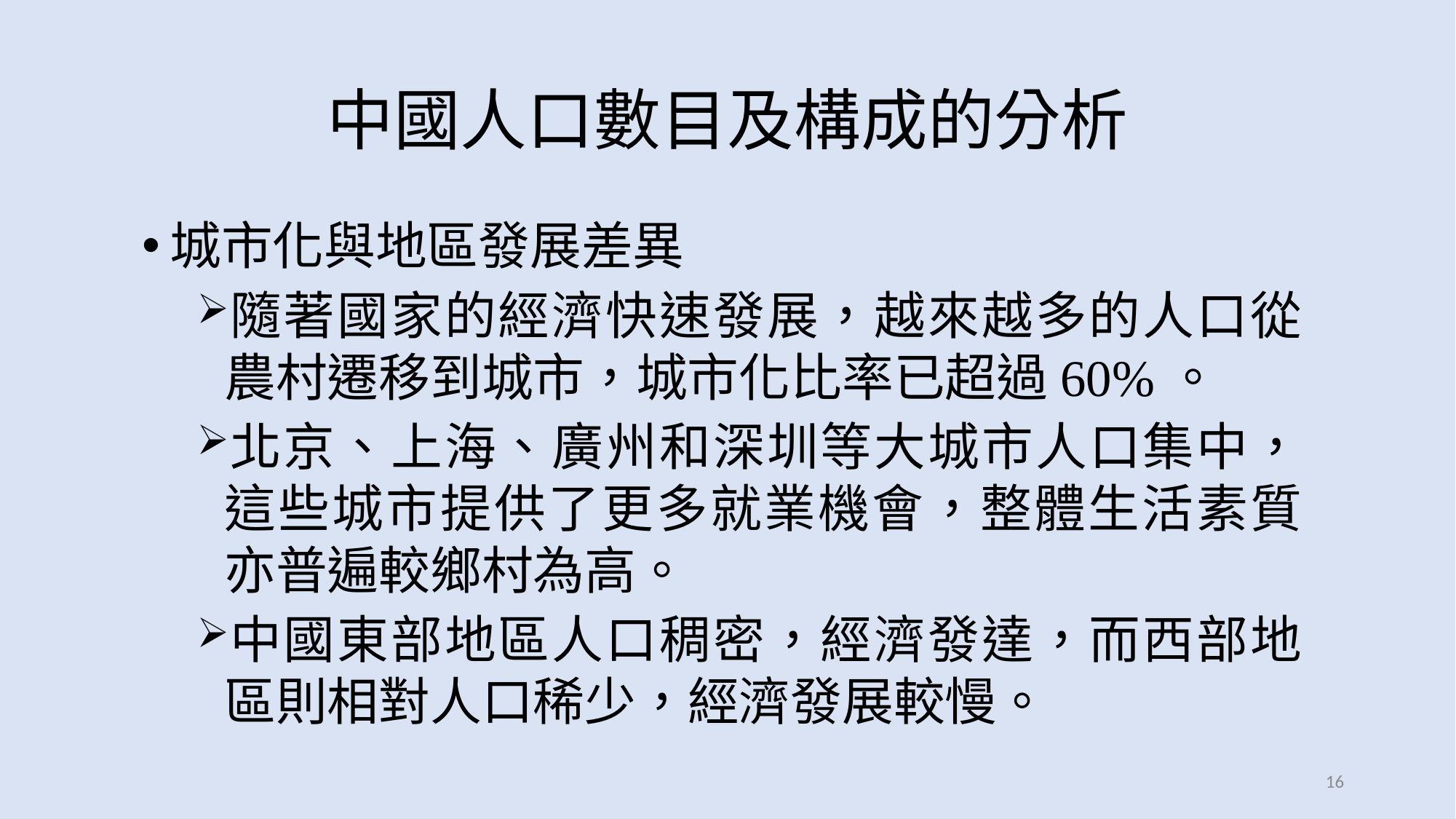

# 中國人口數目及構成的分析
城市化與地區發展差異
隨著國家的經濟快速發展，越來越多的人口從農村遷移到城市，城市化比率已超過60%。
北京、上海、廣州和深圳等大城市人口集中，這些城市提供了更多就業機會，整體生活素質亦普遍較鄉村為高。
中國東部地區人口稠密，經濟發達，而西部地區則相對人口稀少，經濟發展較慢。

16